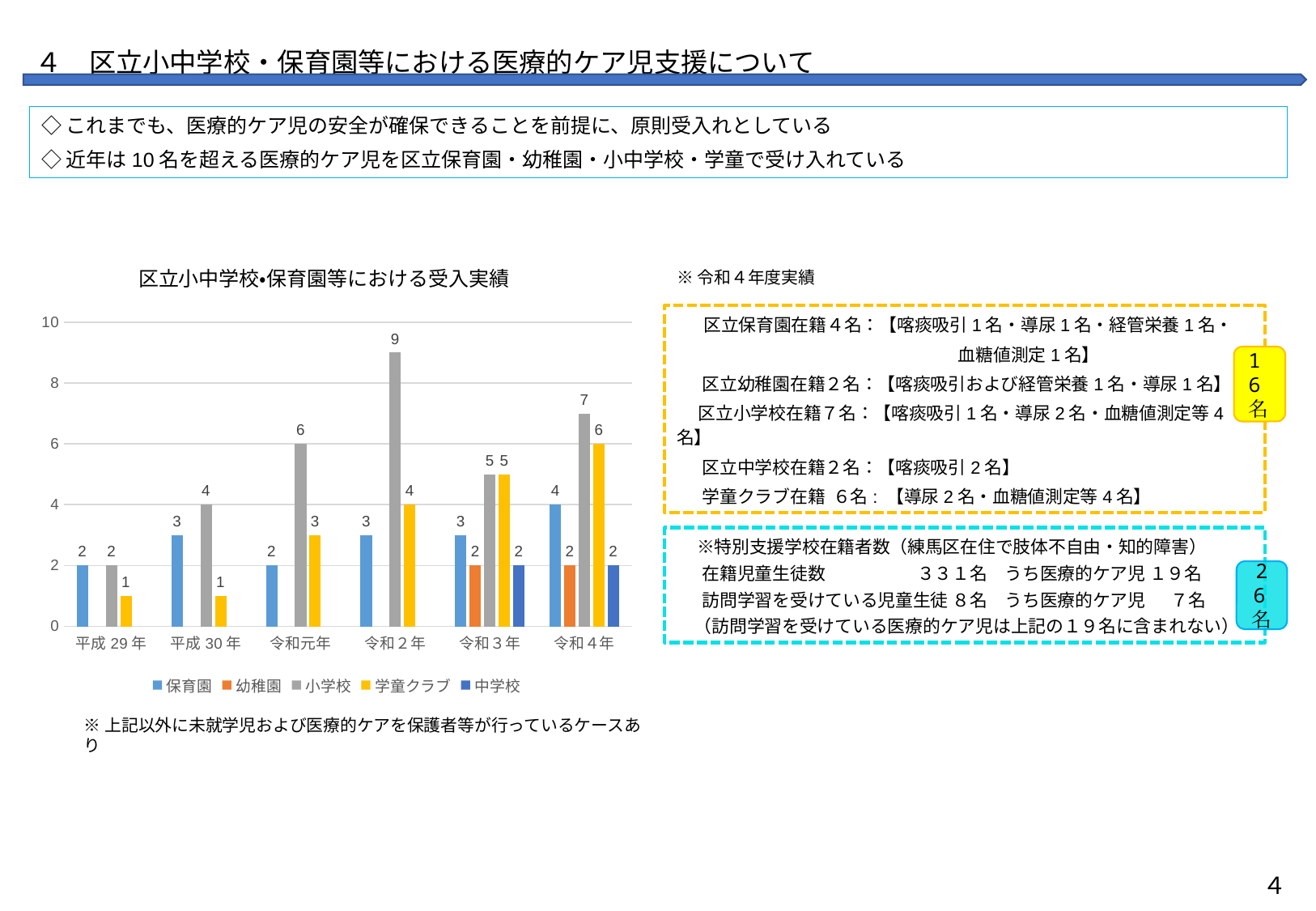

４　区立小中学校・保育園等における医療的ケア児支援について

◇これまでも、医療的ケア児の安全が確保できることを前提に、原則受入れとしている
◇近年は10名を超える医療的ケア児を区立保育園・幼稚園・小中学校・学童で受け入れている
区立小中学校・保育園等における受入実績
※令和４年度実績

### Chart

| Category | 保育園 | 幼稚園 | 小学校 | 学童クラブ | 中学校 |
|---|---|---|---|---|---|
| 平成29年 | 2.0 | None | 2.0 | 1.0 | None |
| 平成30年 | 3.0 | None | 4.0 | 1.0 | None |
| 令和元年 | 2.0 | None | 6.0 | 3.0 | None |
| 令和２年 | 3.0 | None | 9.0 | 4.0 | None |
| 令和３年 | 3.0 | 2.0 | 5.0 | 5.0 | 2.0 |
| 令和４年 | 4.0 | 2.0 | 7.0 | 6.0 | 2.0 |
 　区立保育園在籍４名：【喀痰吸引1名・導尿1名・経管栄養1名・
　　　　　　　　　　　　　　　　血糖値測定1名】
 　区立幼稚園在籍２名：【喀痰吸引および経管栄養1名・導尿1名】
　 区立小学校在籍７名：【喀痰吸引1名・導尿2名・血糖値測定等4名】
 　区立中学校在籍２名：【喀痰吸引2名】
 　学童クラブ在籍  ６名: 【導尿2名・血糖値測定等4名】
16名
　※特別支援学校在籍者数（練馬区在住で肢体不自由・知的障害）
 　在籍児童生徒数 　　　　　３３１名　うち医療的ケア児 １９名
 　訪問学習を受けている児童生徒 ８名　うち医療的ケア児 　 ７名
　（訪問学習を受けている医療的ケア児は上記の１９名に含まれない）
26名
※上記以外に未就学児および医療的ケアを保護者等が行っているケースあり
４